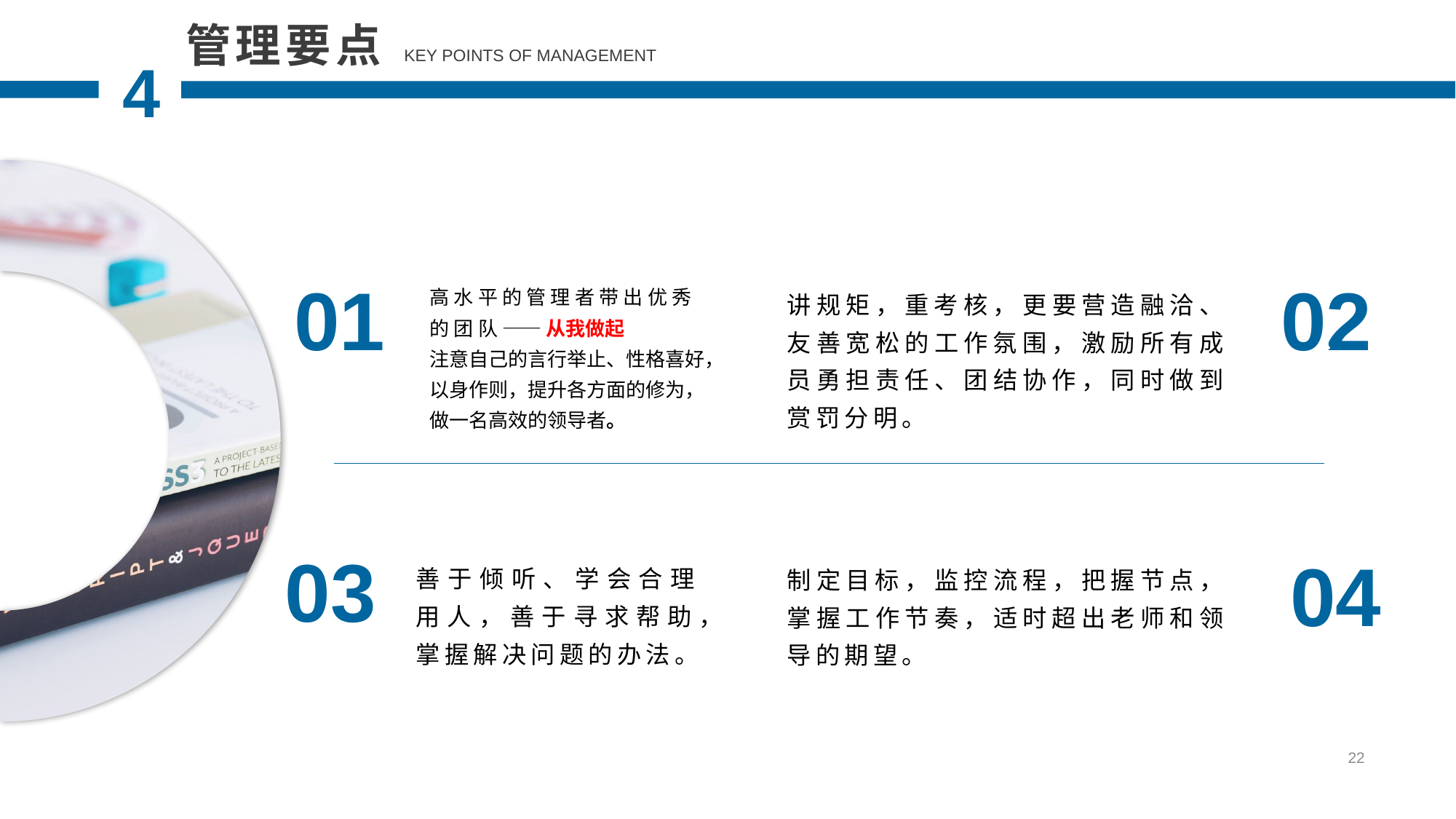

管理要点
KEY POINTS OF MANAGEMENT
4

01
高水平的管理者带出优秀的团队——从我做起
注意自己的言行举止、性格喜好，
以身作则，提升各方面的修为，做一名高效的领导者。

02
讲规矩，重考核，更要营造融洽、友善宽松的工作氛围，激励所有成员勇担责任、团结协作，同时做到赏罚分明。

03
善于倾听、学会合理用人，善于寻求帮助，掌握解决问题的办法。

04
制定目标，监控流程，把握节点，掌握工作节奏，适时超出老师和领导的期望。

22